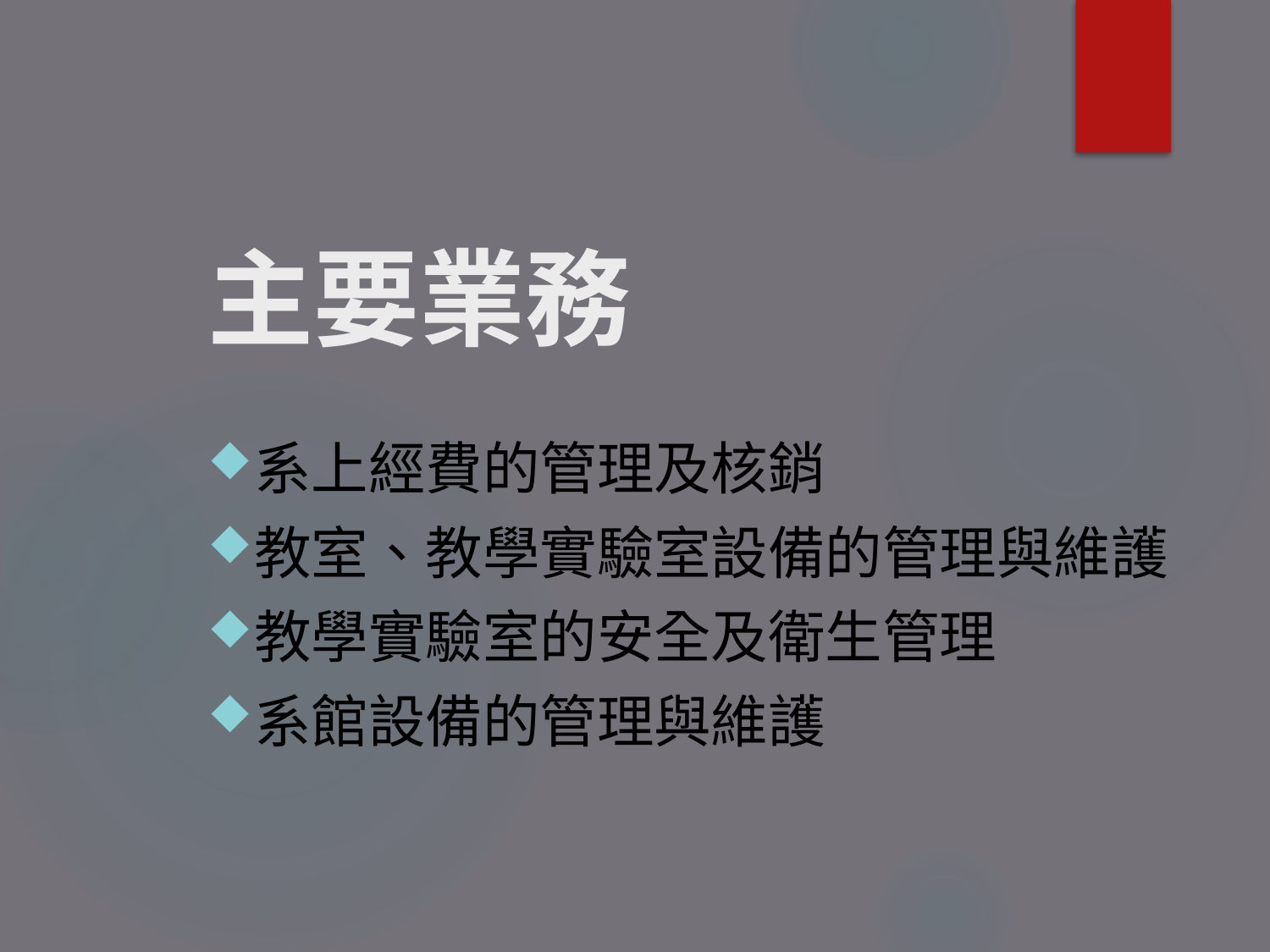

# 主要業務
系上經費的管理及核銷
教室、教學實驗室設備的管理與維護
教學實驗室的安全及衛生管理
系館設備的管理與維護